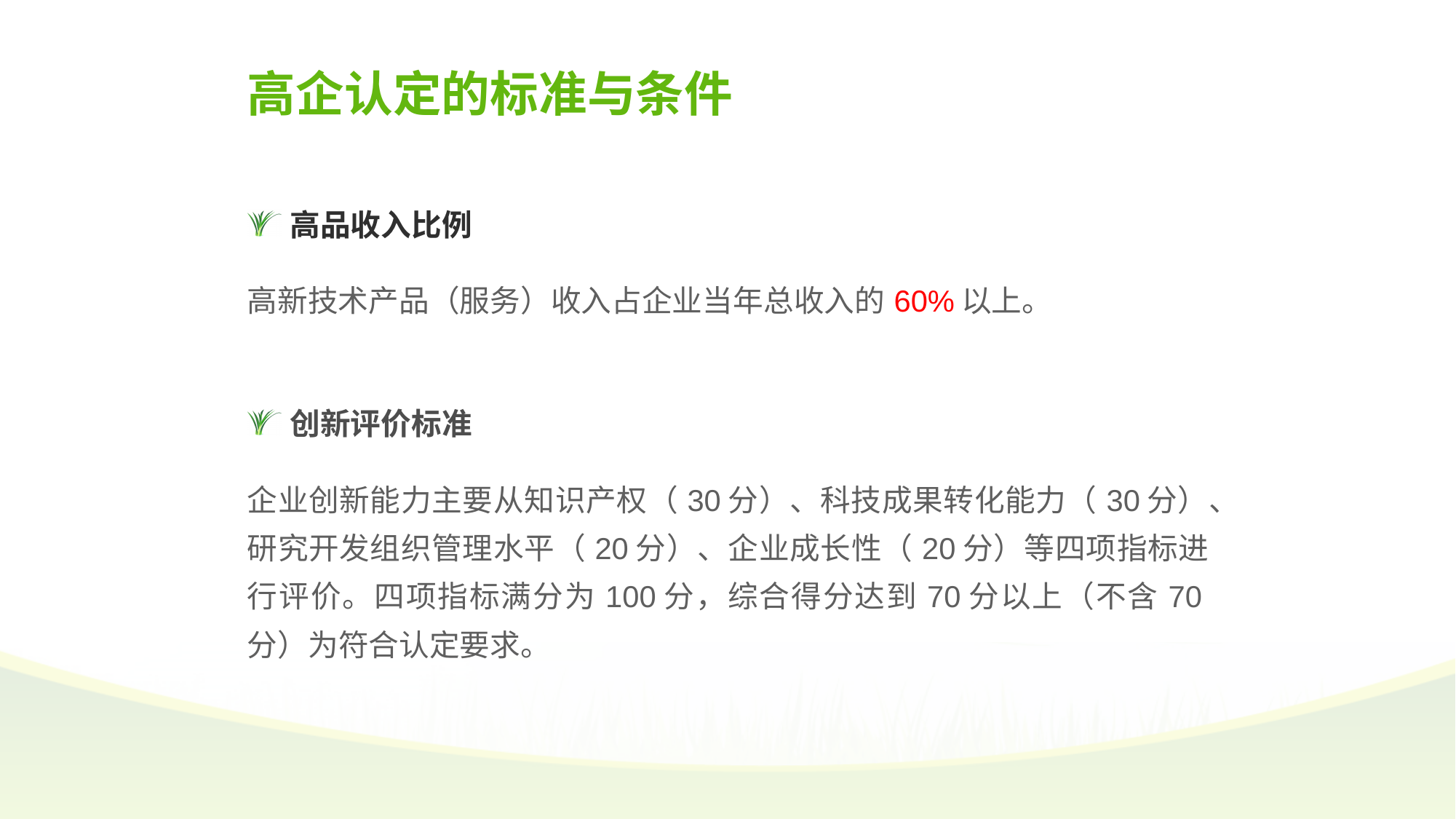

高企认定的标准与条件
高品收入比例
高新技术产品（服务）收入占企业当年总收入的60%以上。
创新评价标准
企业创新能力主要从知识产权（30分）、科技成果转化能力（30分）、研究开发组织管理水平（20分）、企业成长性（20分）等四项指标进行评价。四项指标满分为100分，综合得分达到70分以上（不含70分）为符合认定要求。